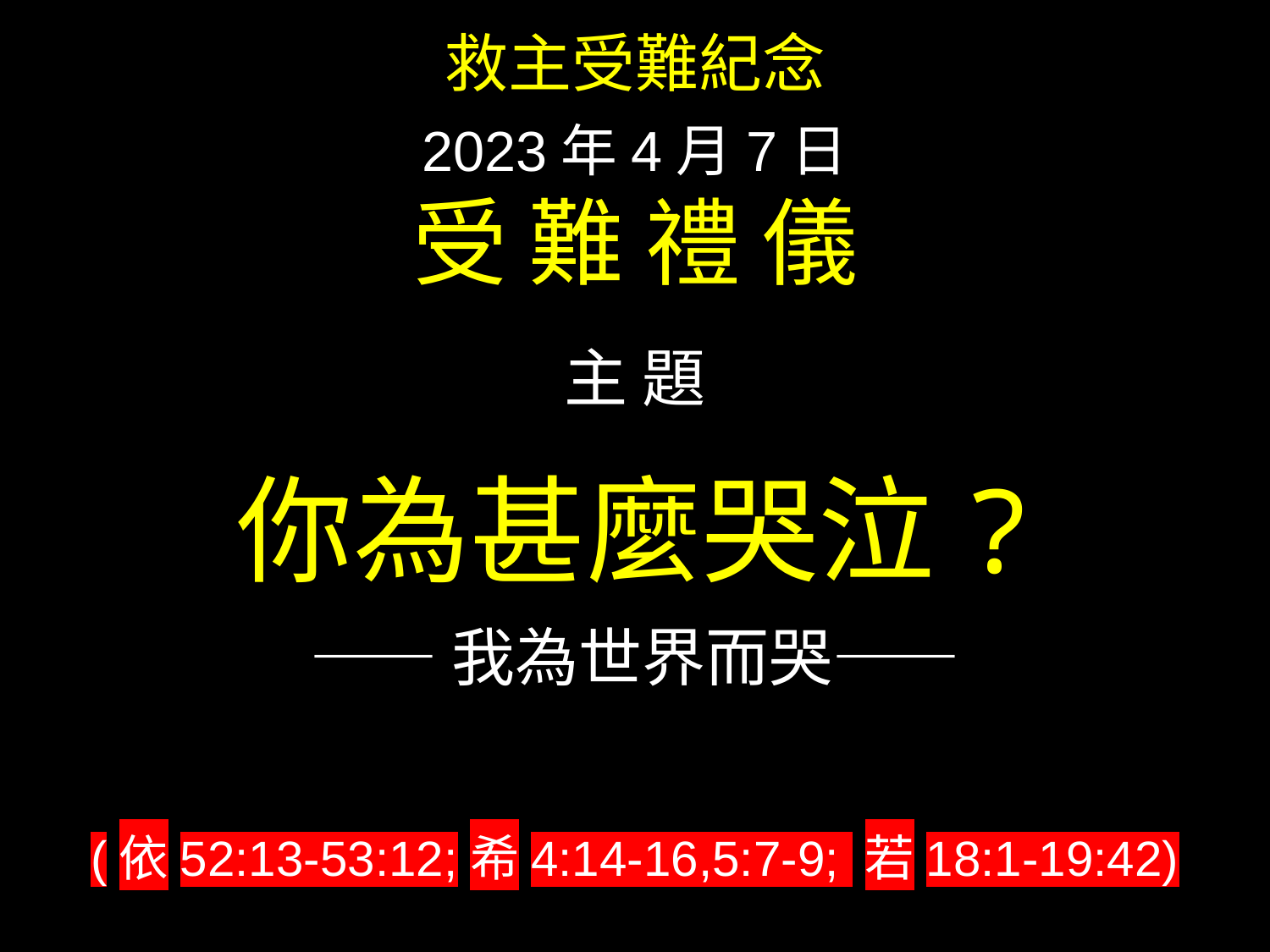

救主受難紀念
2023年4月7日
受 難 禮 儀

主 題
你為甚麼哭泣?
——我為世界而哭——

(依52:13-53:12;希4:14-16,5:7-9; 若18:1-19:42)